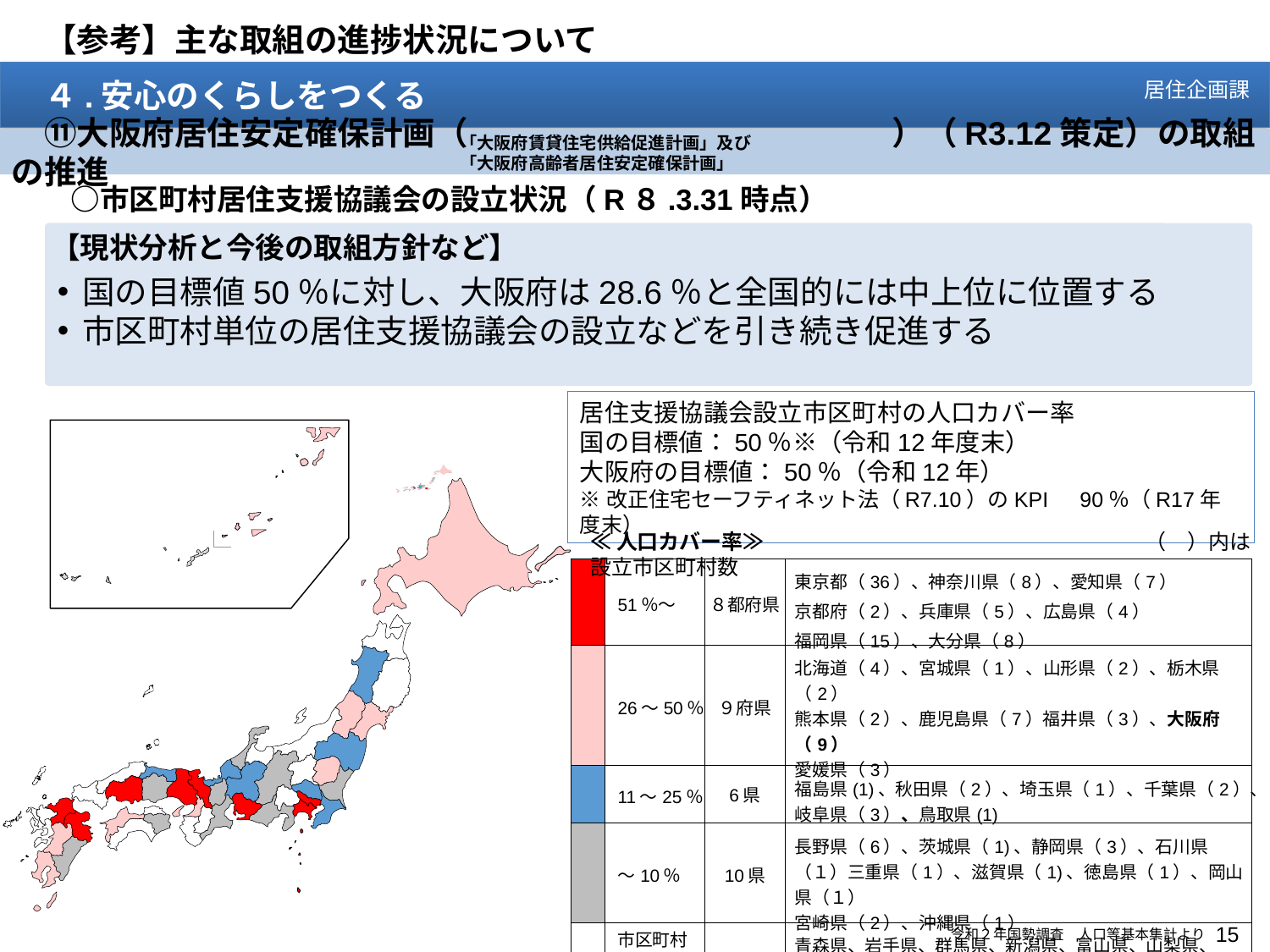

【参考】主な取組の進捗状況について
　４.安心のくらしをつくる
居住企画課
　　「大阪府賃貸住宅供給促進計画」及び
　　「大阪府高齢者居住安定確保計画」
　⑪大阪府居住安定確保計画（　　　　　　　　　　　　　）（R3.12策定）の取組の推進
　　○市区町村居住支援協議会の設立状況（R８.3.31時点）

【現状分析と今後の取組方針など】
国の目標値50％に対し、大阪府は28.6％と全国的には中上位に位置する
市区町村単位の居住支援協議会の設立などを引き続き促進する
居住支援協議会設立市区町村の人口カバー率
国の目標値：50％※（令和12年度末）
大阪府の目標値：50％（令和12年）
※改正住宅セーフティネット法（R7.10）のKPI　90％（R17年度末）

≪人口カバー率≫　　　　　　　　　　　　　　　　　　（　）内は設立市区町村数

|  | 51％～ | ８都府県 | 東京都（36）、神奈川県（8）、愛知県（7） 京都府（2）、兵庫県（5）、広島県（4） 福岡県（15）、大分県（8） |
| --- | --- | --- | --- |
|  | 26～50％ | ９府県 | 北海道（4）、宮城県（1）、山形県（2）、栃木県（2） 熊本県（2）、鹿児島県（7）福井県（3）、大阪府（9） 愛媛県（3） |
|  | 11～25％ | 6県 | 福島県(1)、秋田県（2）、埼玉県（1）、千葉県（2）、岐阜県（3）、鳥取県(1) |
|  | ～10％ | 10県 | 長野県（6）、茨城県（1)、静岡県（3）、石川県（１）三重県（1）、滋賀県（1)、徳島県（1）、岡山県（１） 宮崎県（2）、沖縄県（1） |
|  | 市区町村単位の居住支援協議会なし | 14県 | 青森県、岩手県、群馬県、新潟県、富山県、山梨県、 奈良県、和歌山県、島根県、山口県、香川県、高知県、佐賀県、長崎県、 |

15
令和２年国勢調査　人口等基本集計より